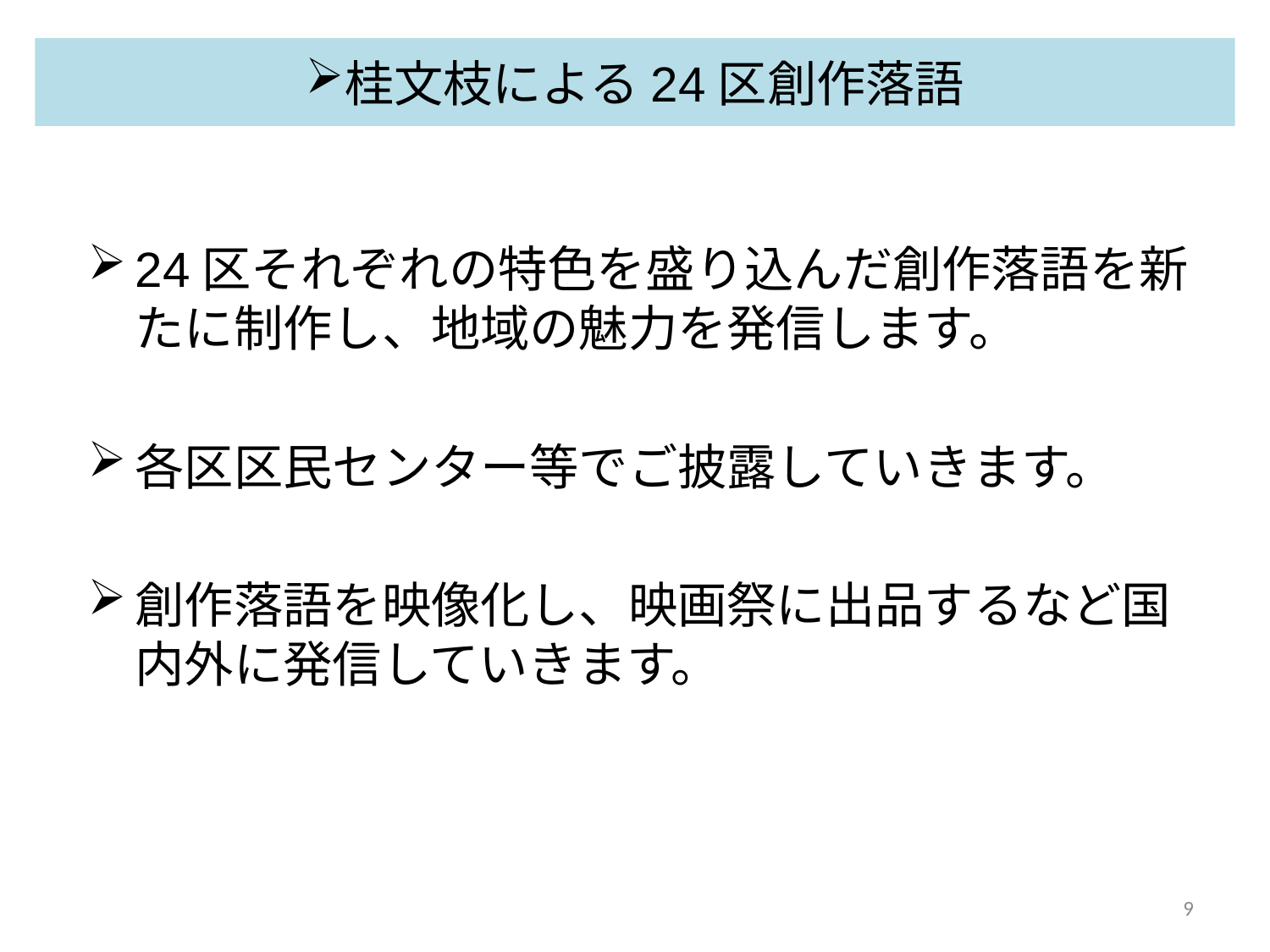

# 桂文枝による24区創作落語
24区それぞれの特色を盛り込んだ創作落語を新たに制作し、地域の魅力を発信します。

各区区民センター等でご披露していきます。

創作落語を映像化し、映画祭に出品するなど国内外に発信していきます。

9